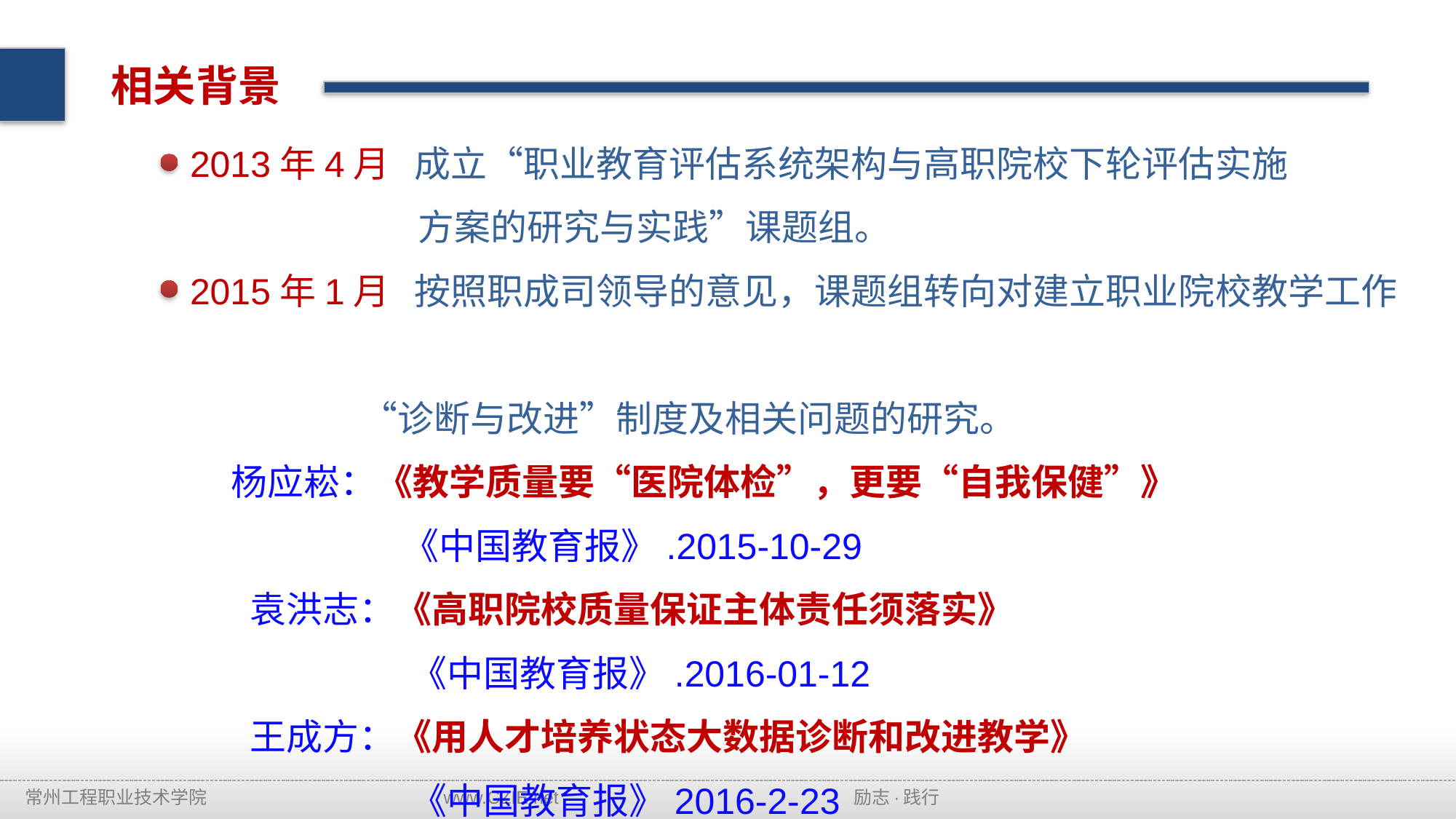

相关背景

2013年4月   成立“职业教育评估系统架构与高职院校下轮评估实施
                            方案的研究与实践”课题组。
2015年1月   按照职成司领导的意见，课题组转向对建立职业院校教学工作
                     “诊断与改进”制度及相关问题的研究。
     杨应崧：《教学质量要“医院体检”，更要“自我保健”》
                          《中国教育报》.2015-10-29
     袁洪志：《高职院校质量保证主体责任须落实》
                           《中国教育报》.2016-01-12
     王成方：《用人才培养状态大数据诊断和改进教学》
                           《中国教育报》2016-2-23